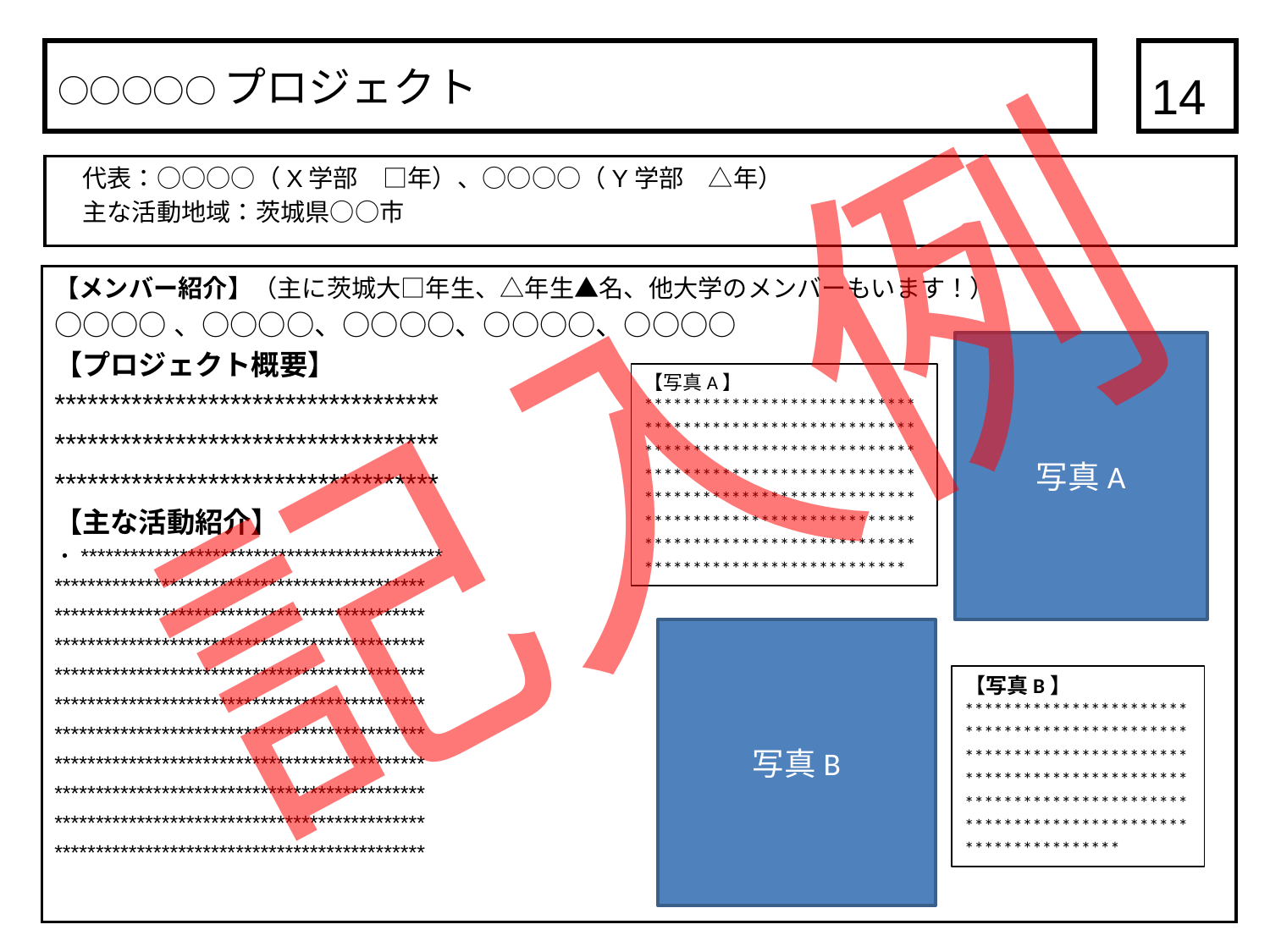

○○○○○プロジェクト
14
　代表：○○○○（X学部　□年）、○○○○（Y学部　△年）
　主な活動地域：茨城県○○市
記入例
【メンバー紹介】（主に茨城大□年生、△年生▲名、他大学のメンバーもいます！）
○○○○、○○○○、○○○○、○○○○、○○○○
【プロジェクト概要】
***********************************
***********************************
***********************************
【主な活動紹介】
・********************************************
*********************************************
*********************************************
*********************************************
*********************************************
*********************************************
*********************************************
*********************************************
*********************************************
*********************************************
*********************************************
写真A
【写真A】
*******************************************************************************************************************************************************************************************************************************
写真B
【写真B】
**********************************************************************************************************************************************************